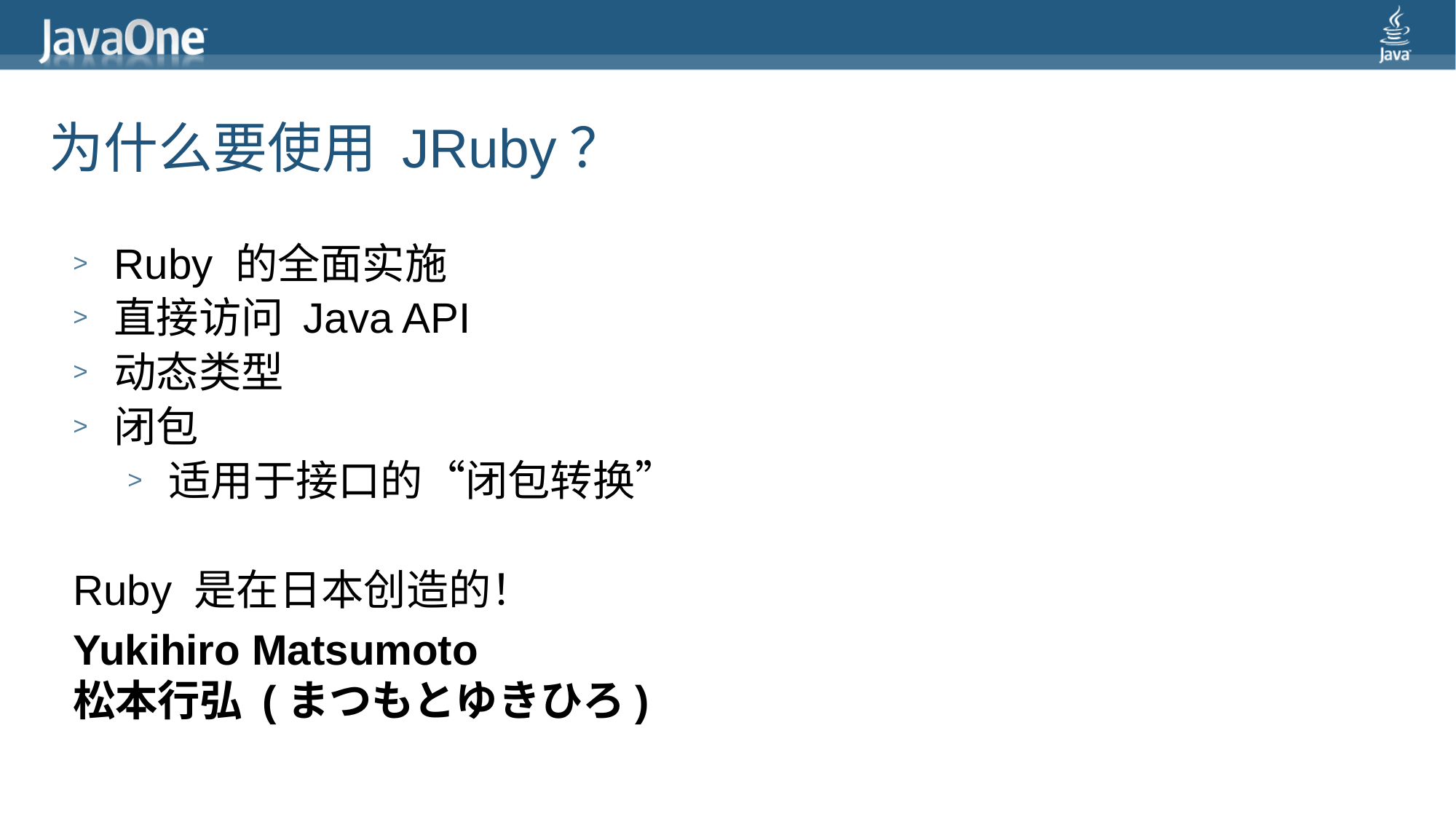

# 为什么要使用 JRuby？
Ruby 的全面实施
直接访问 Java API
动态类型
闭包
适用于接口的“闭包转换”

Ruby 是在日本创造的！
Yukihiro Matsumoto
松本行弘 (まつもとゆきひろ)